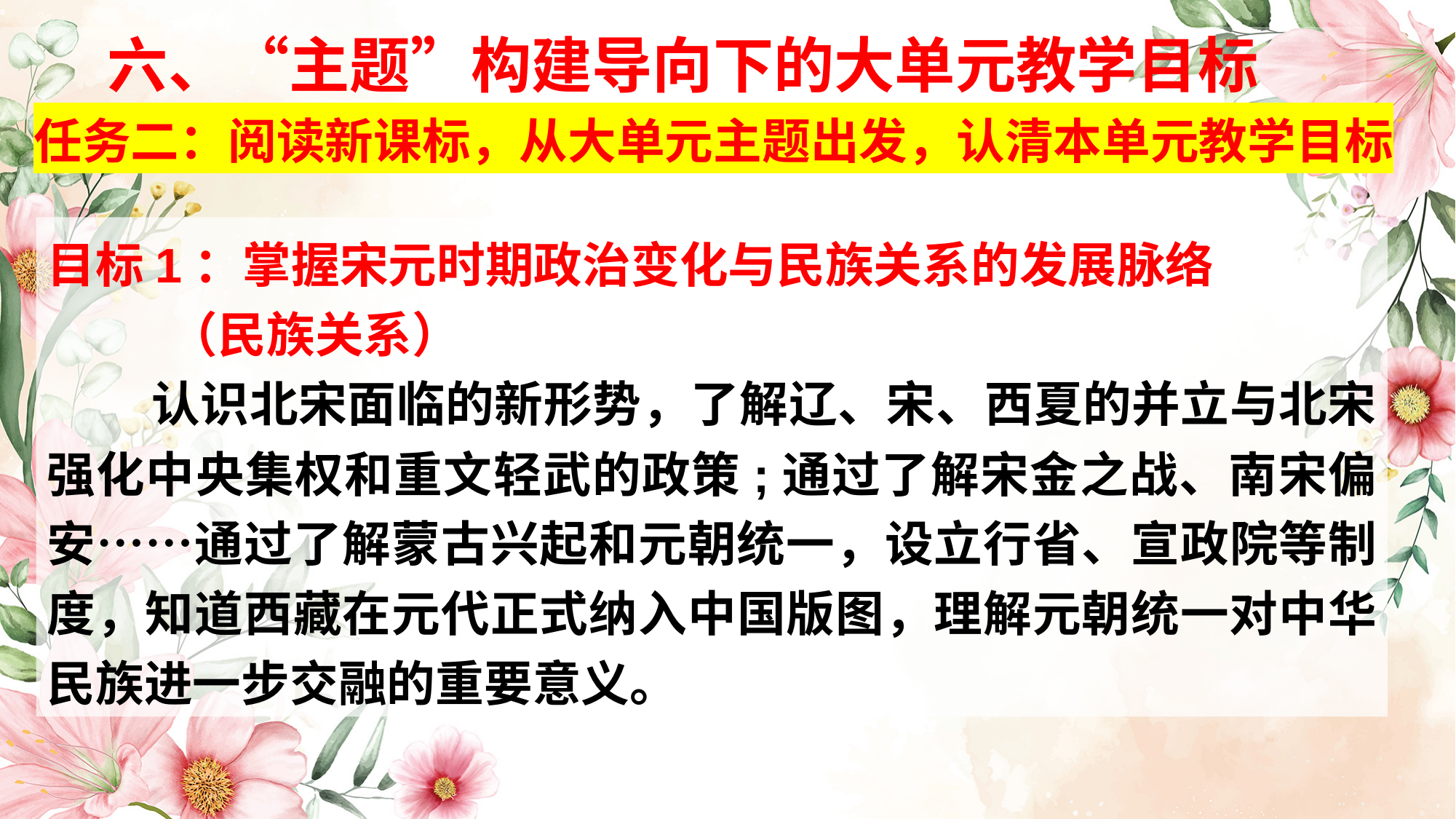

六、“主题”构建导向下的大单元教学目标
任务二：阅读新课标，从大单元主题出发，认清本单元教学目标
目标1：掌握宋元时期政治变化与民族关系的发展脉络
          （民族关系）
        认识北宋面临的新形势，了解辽、宋、西夏的并立与北宋强化中央集权和重文轻武的政策;通过了解宋金之战、南宋偏安……通过了解蒙古兴起和元朝统一，设立行省、宣政院等制度，知道西藏在元代正式纳入中国版图，理解元朝统一对中华民族进一步交融的重要意义。